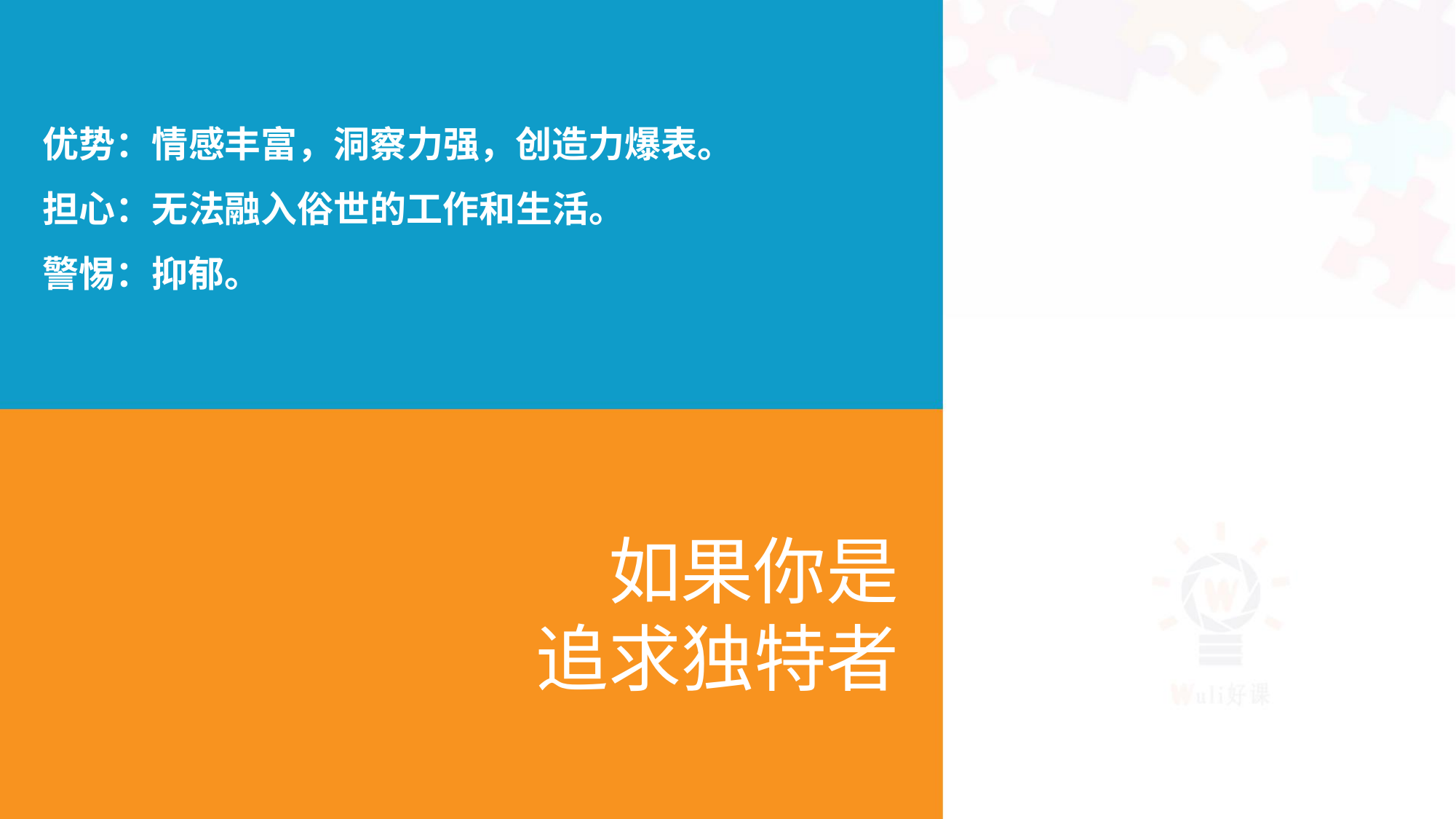

优势：情感丰富，洞察力强，创造力爆表。
担心：无法融入俗世的工作和生活。
警惕：抑郁。
如果你是
追求独特者